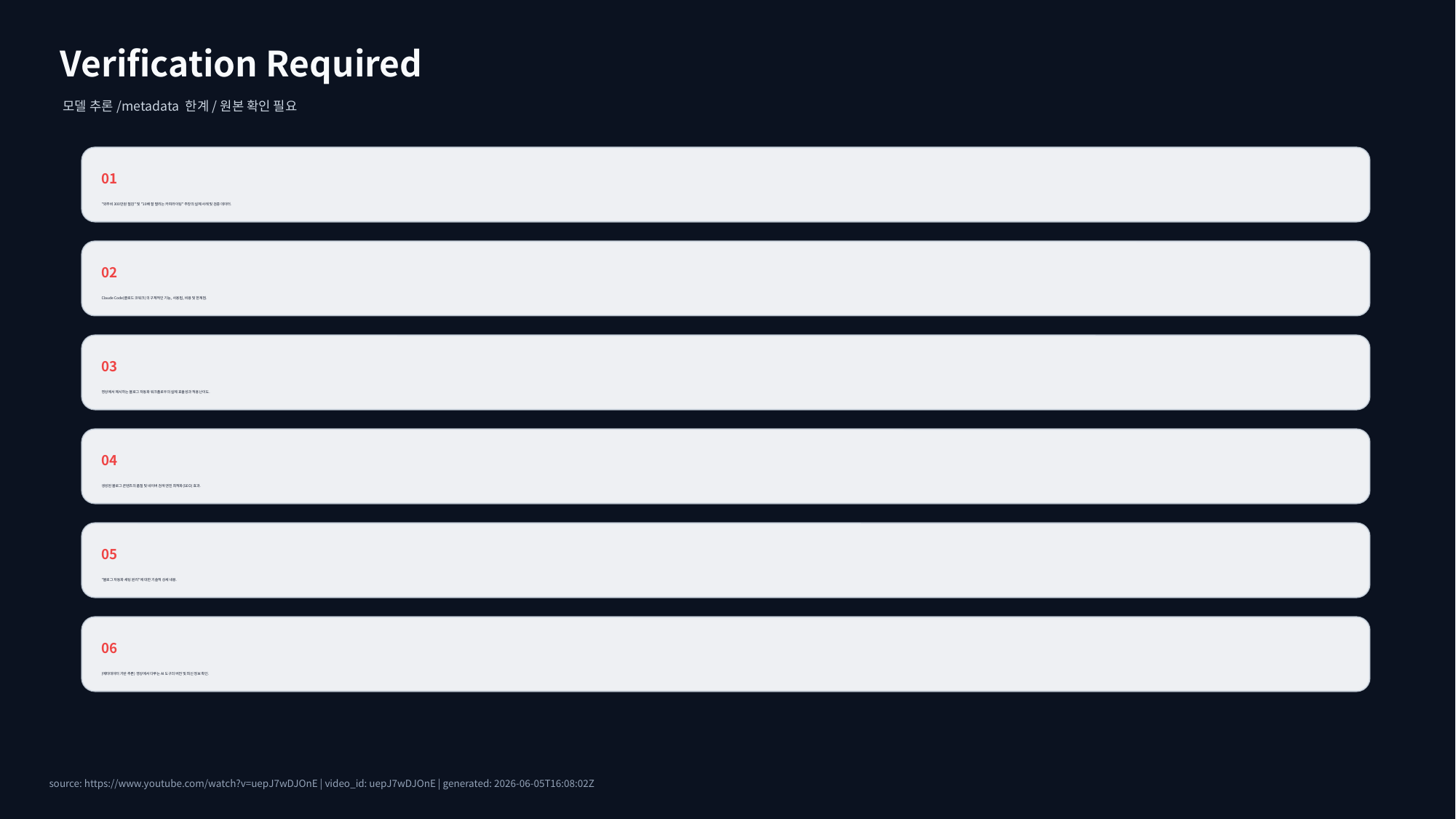

Verification Required
모델 추론/metadata 한계/원본 확인 필요

01
"외주비 300만원 절감" 및 "10배 잘 팔리는 카피라이팅" 주장의 실제 사례 및 검증 데이터.

02
Claude Code(클로드 코워크)의 구체적인 기능, 사용법, 비용 및 한계점.

03
영상에서 제시하는 블로그 자동화 워크플로우의 실제 효율성과 적용 난이도.

04
생성된 블로그 콘텐츠의 품질 및 네이버 검색 엔진 최적화(SEO) 효과.

05
"블로그 자동화 세팅 원리"에 대한 기술적 상세 내용.

06
(메타데이터 기반 추론) 영상에서 다루는 AI 도구의 버전 및 최신 정보 확인.
source: https://www.youtube.com/watch?v=uepJ7wDJOnE | video_id: uepJ7wDJOnE | generated: 2026-06-05T16:08:02Z